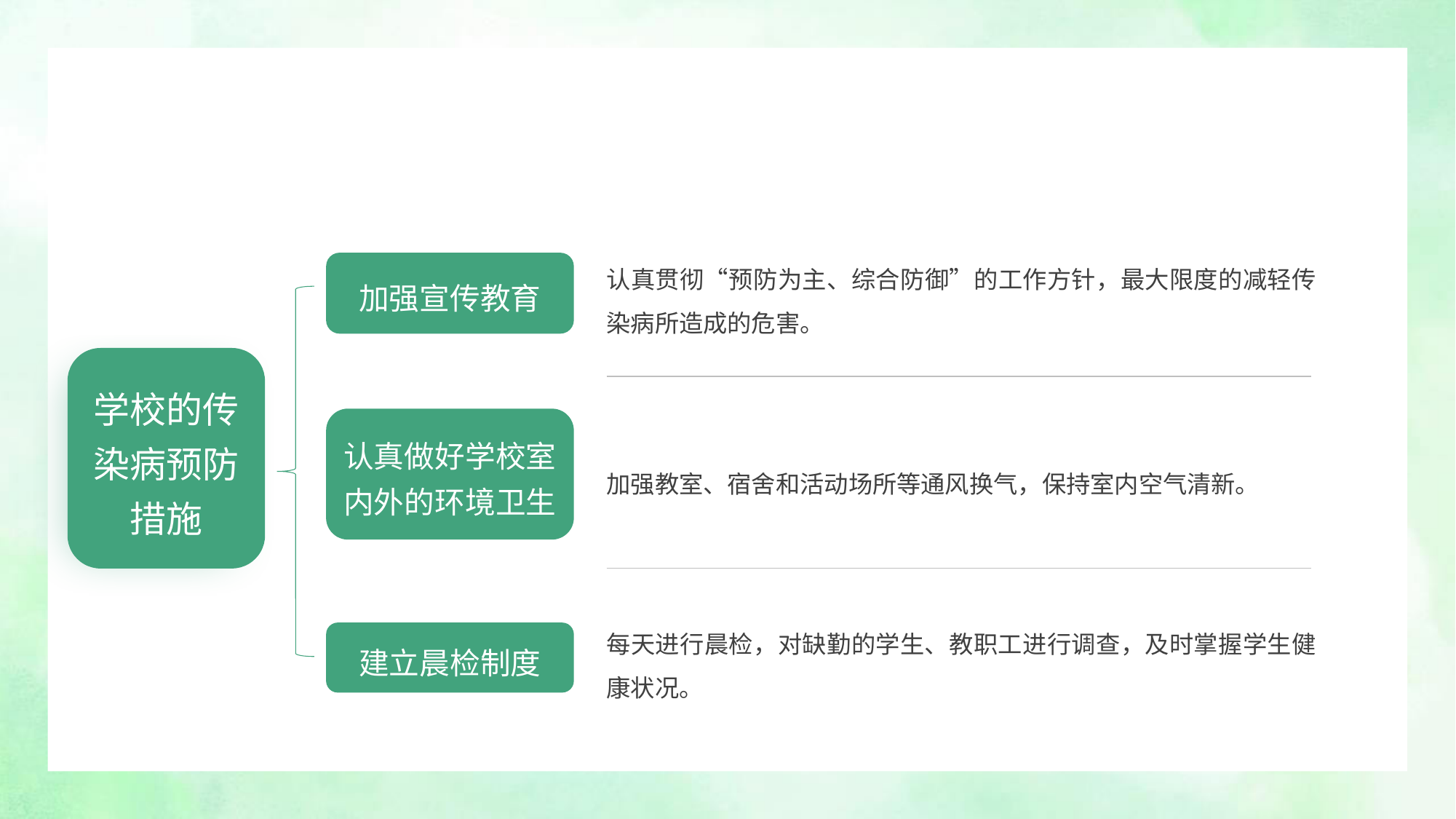

认真贯彻“预防为主、综合防御”的工作方针，最大限度的减轻传染病所造成的危害。
加强宣传教育

学校的传染病预防措施
认真做好学校室内外的环境卫生
加强教室、宿舍和活动场所等通风换气，保持室内空气清新。
每天进行晨检，对缺勤的学生、教职工进行调查，及时掌握学生健康状况。
建立晨检制度